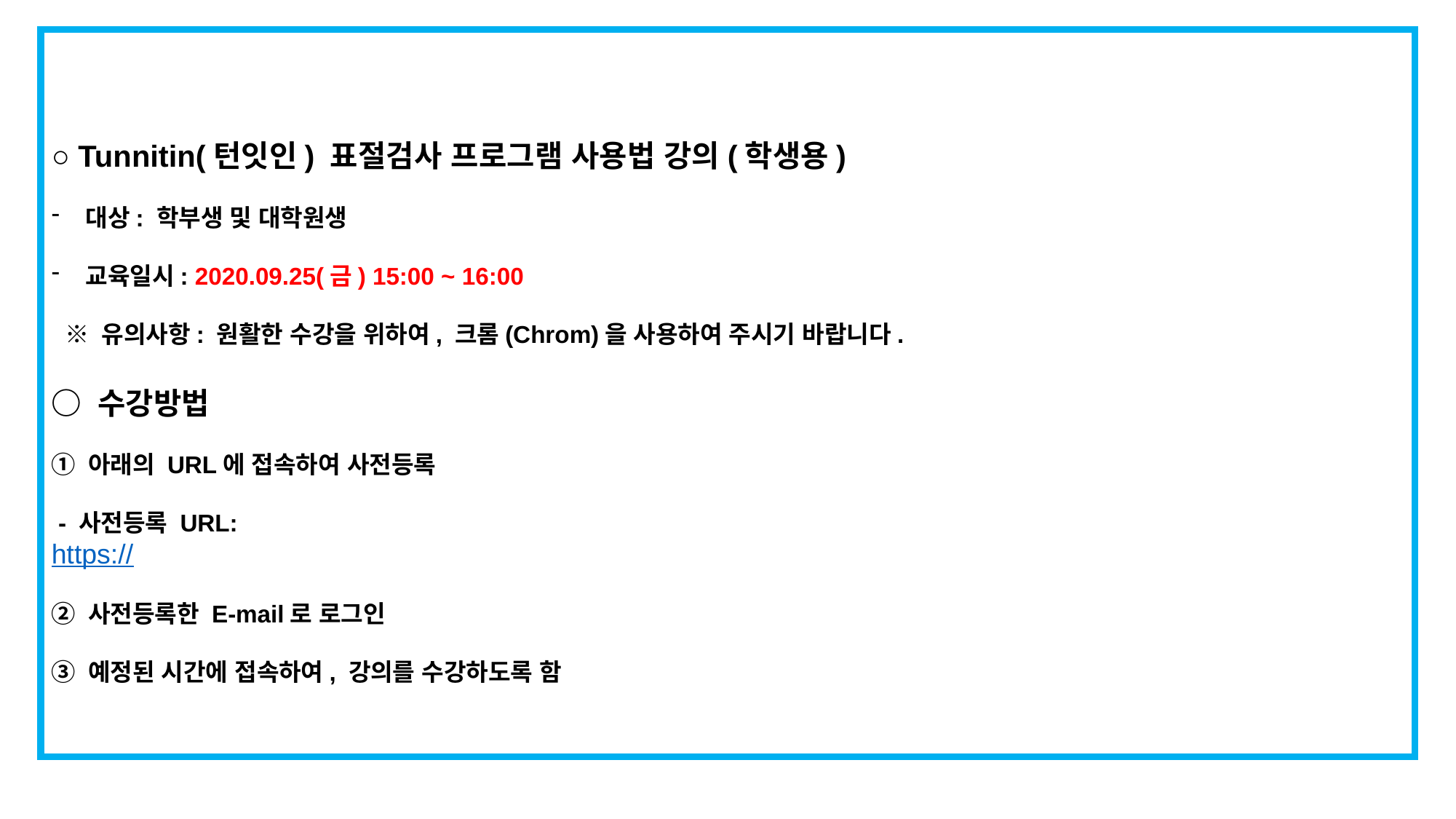

○ Tunnitin(턴잇인) 표절검사 프로그램 사용법 강의(학생용)
대상: 학부생 및 대학원생
교육일시: 2020.09.25(금) 15:00 ~ 16:00
  ※ 유의사항: 원활한 수강을 위하여, 크롬(Chrom)을 사용하여 주시기 바랍니다.
○ 수강방법
① 아래의 URL에 접속하여 사전등록
 - 사전등록 URL:
https://turnitin.zoom.us/webinar/register/WN_uaxirMVdTwqS7soSL2UH7Qurnitin.zoom.us/webinar/register2xg
② 사전등록한 E-mail로 로그인
③ 예정된 시간에 접속하여, 강의를 수강하도록 함